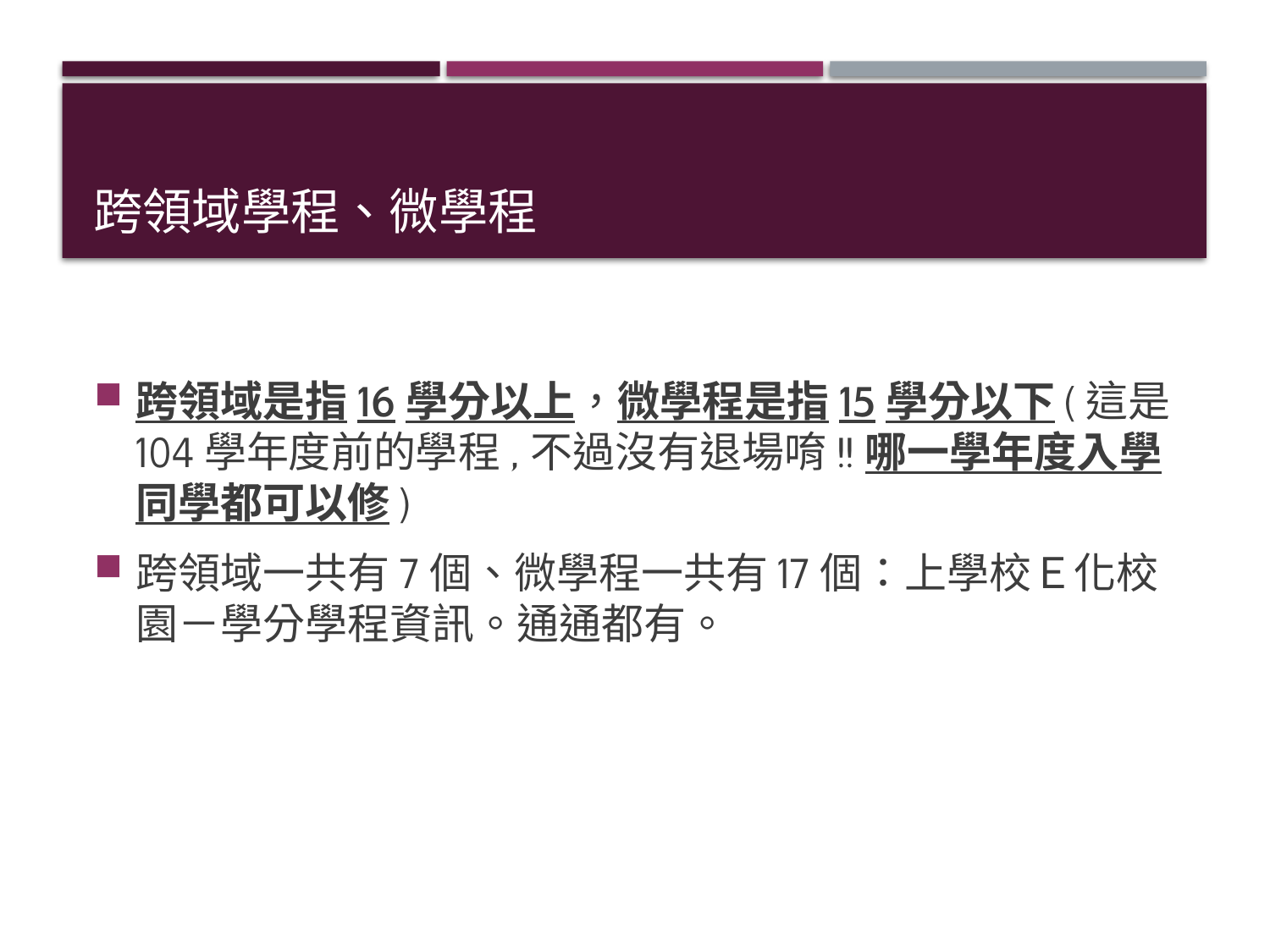

# 跨領域學程、微學程
跨領域是指16學分以上，微學程是指15學分以下(這是104學年度前的學程,不過沒有退場唷!!哪一學年度入學同學都可以修)
跨領域一共有7個、微學程一共有17個：上學校Ｅ化校園－學分學程資訊。通通都有。